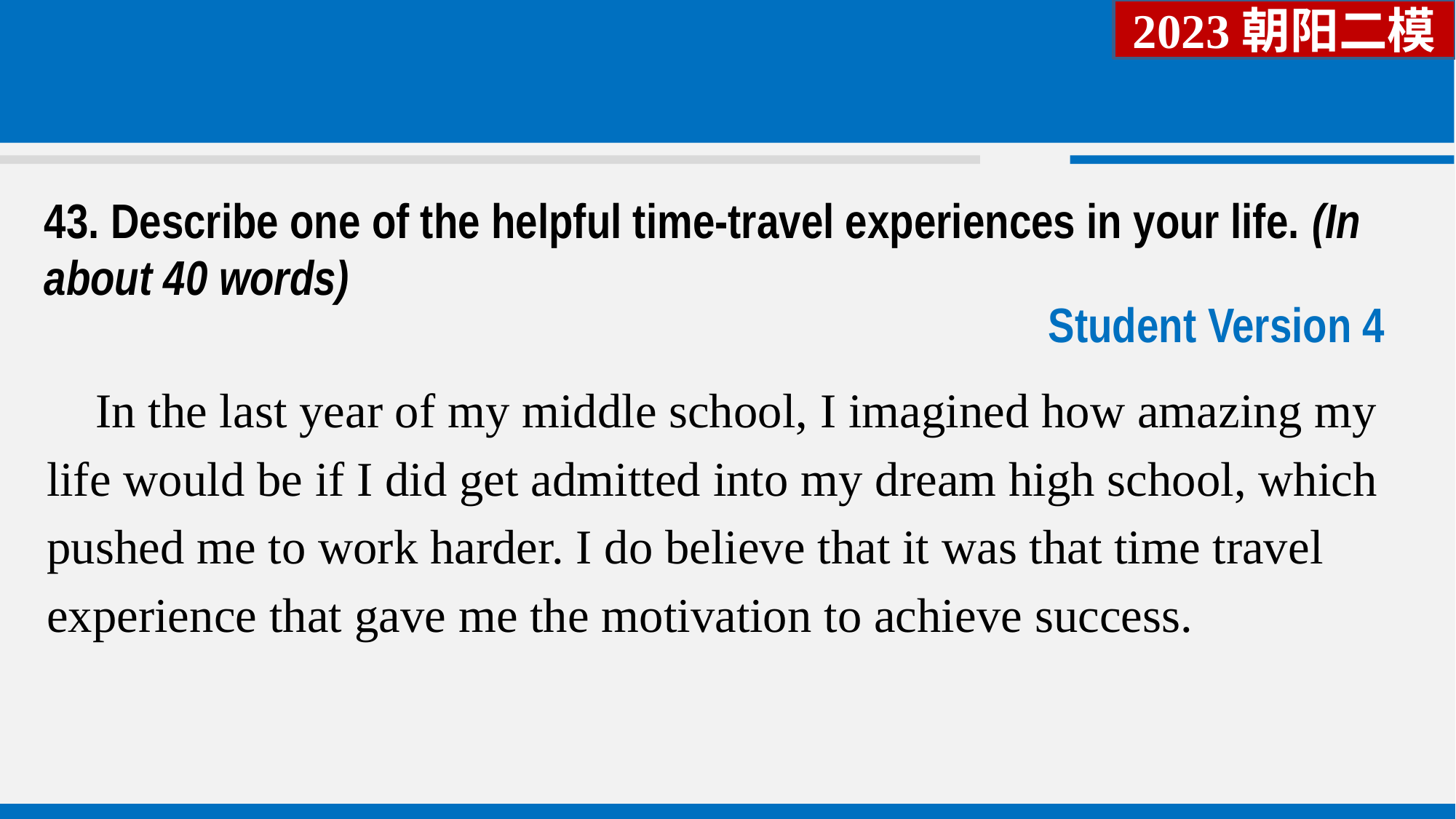

2023朝阳二模
43. Describe one of the helpful time-travel experiences in your life. (In about 40 words)
Student Version 4
    In the last year of my middle school, I imagined how amazing my life would be if I did get admitted into my dream high school, which pushed me to work harder. I do believe that it was that time travel experience that gave me the motivation to achieve success.